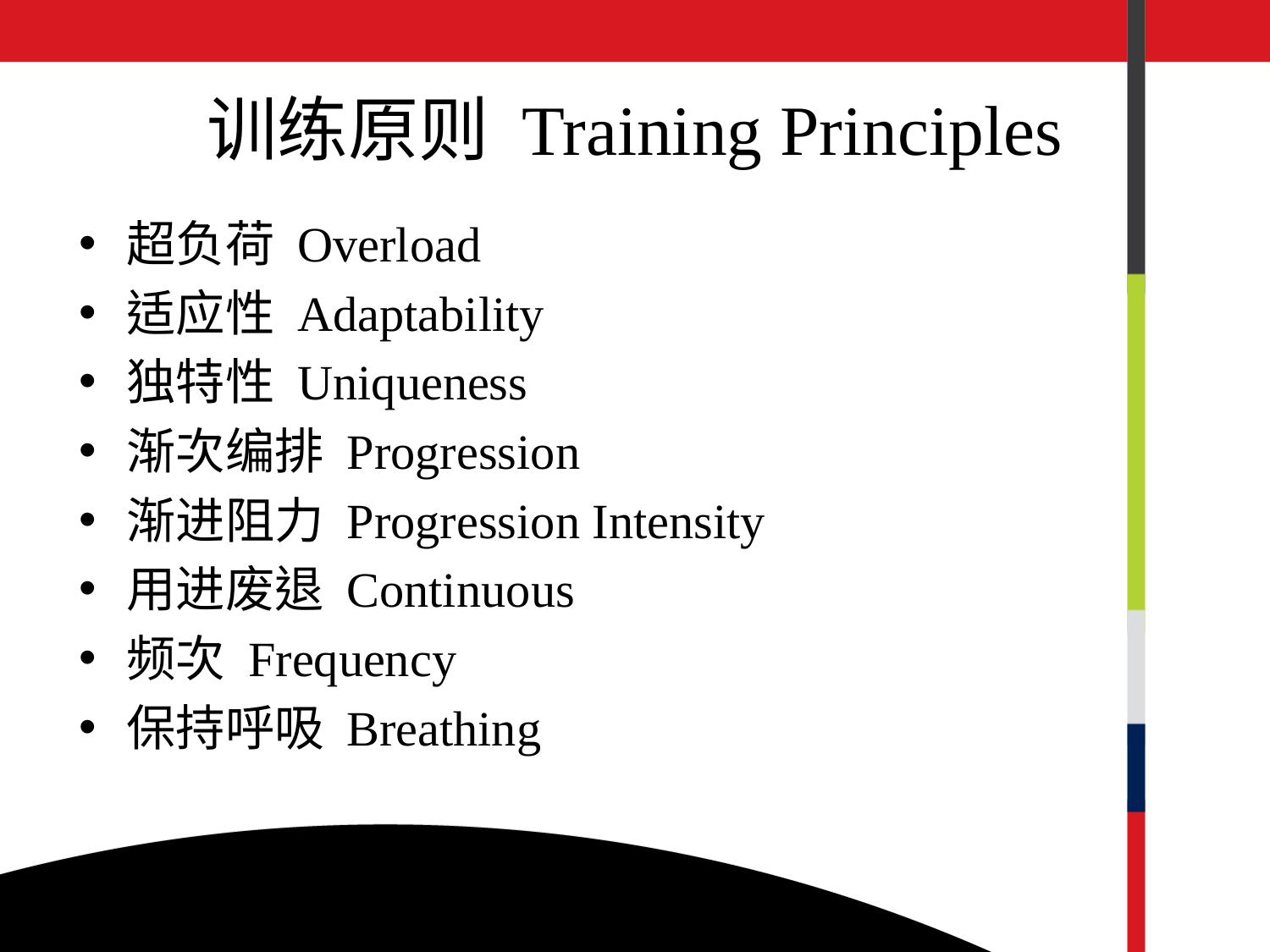

# 训练原则 Training Principles
超负荷 Overload
适应性 Adaptability
独特性 Uniqueness
渐次编排 Progression
渐进阻力 Progression Intensity
用进废退 Continuous
频次 Frequency
保持呼吸 Breathing